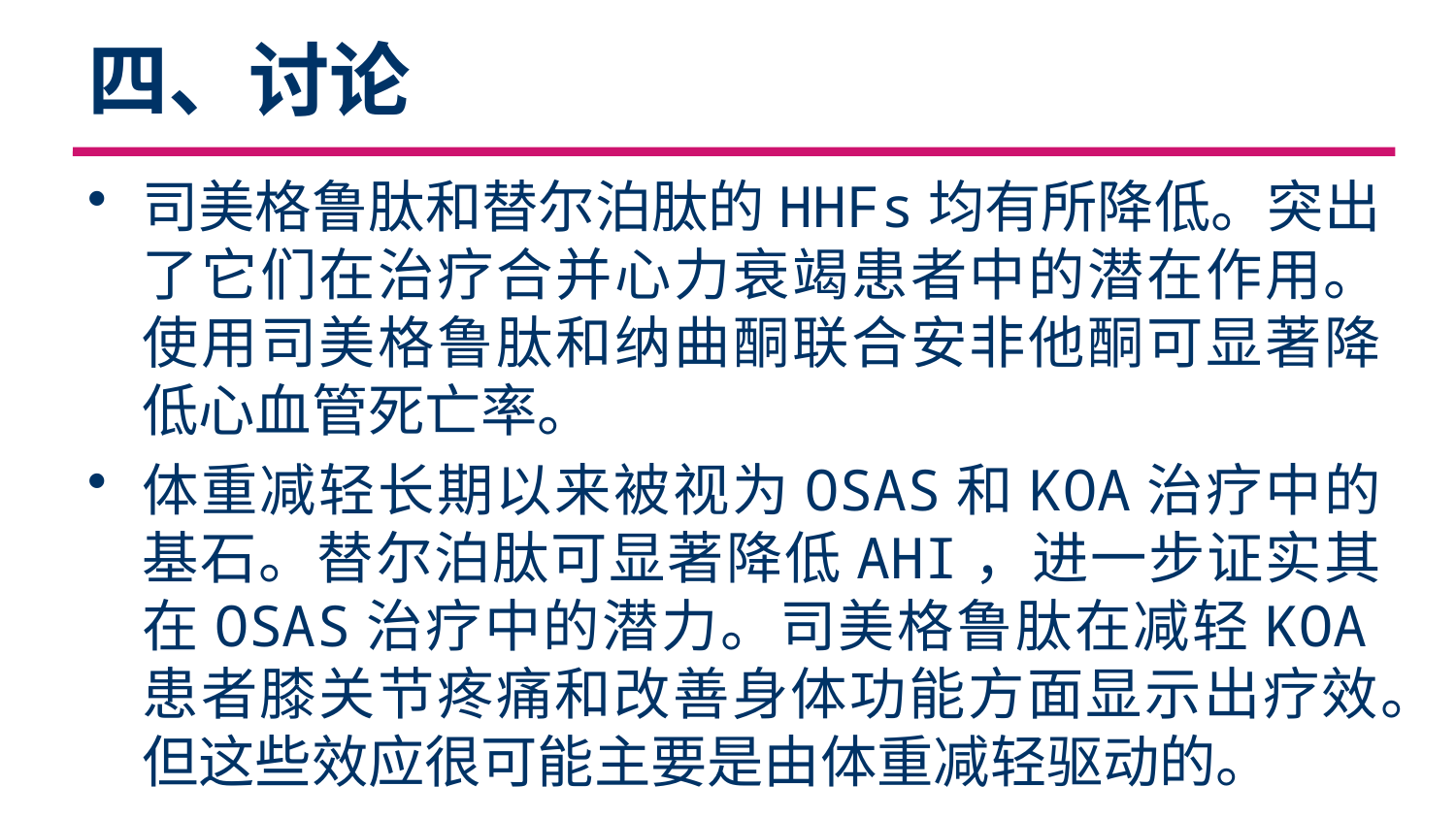

# 四、讨论

司美格鲁肽和替尔泊肽的HHFs均有所降低。突出了它们在治疗合并心力衰竭患者中的潜在作用。使用司美格鲁肽和纳曲酮联合安非他酮可显著降低心血管死亡率。
体重减轻长期以来被视为OSAS和KOA治疗中的基石。替尔泊肽可显著降低AHI，进一步证实其在OSAS治疗中的潜力。司美格鲁肽在减轻KOA患者膝关节疼痛和改善身体功能方面显示出疗效。但这些效应很可能主要是由体重减轻驱动的。